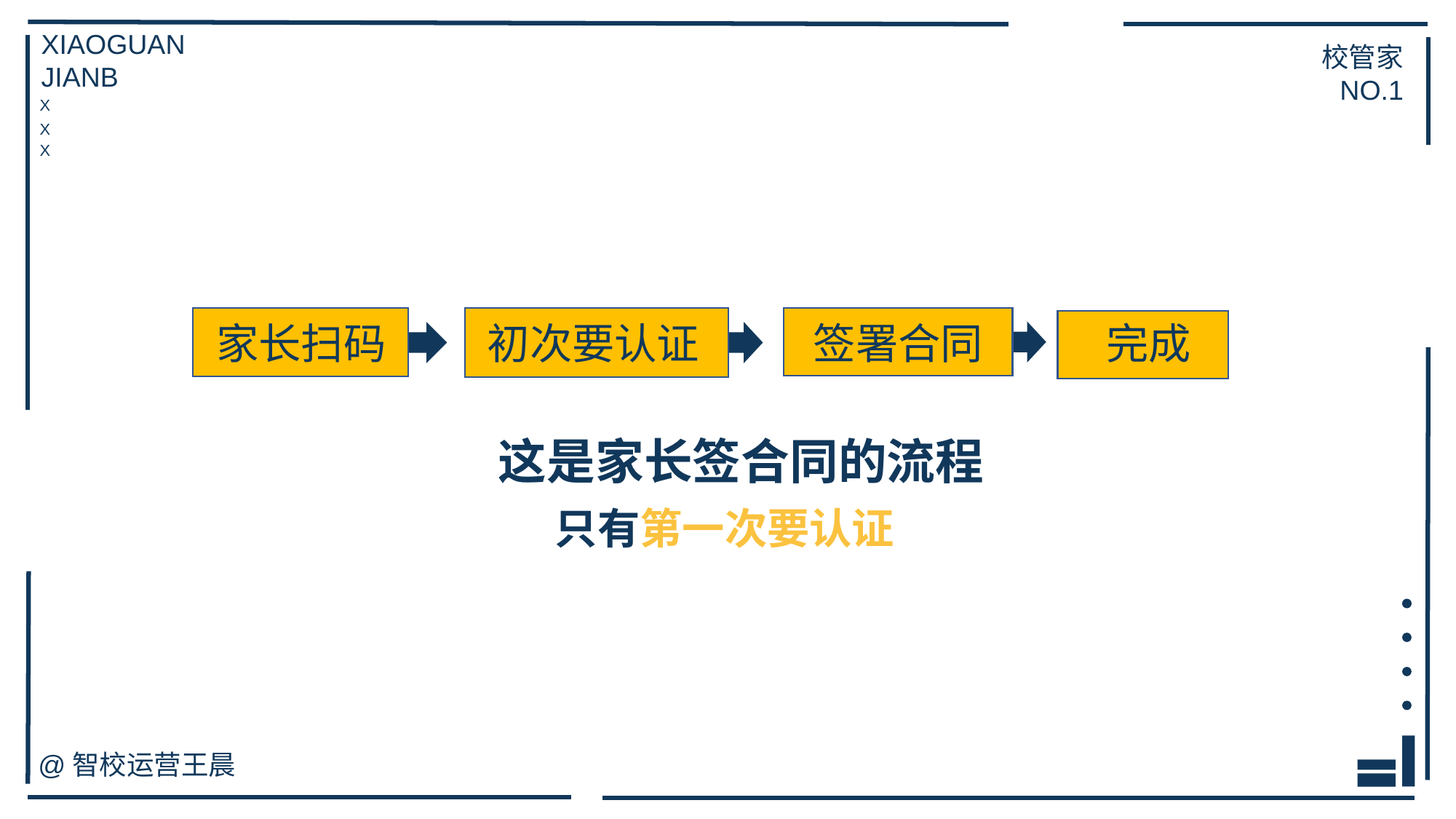

XIAOGUAN
JIANB
校管家
NO.1
X
X
X

家长扫码
初次要认证
签署合同
完成

这是家长签合同的流程
只有第一次要认证

@智校运营王晨